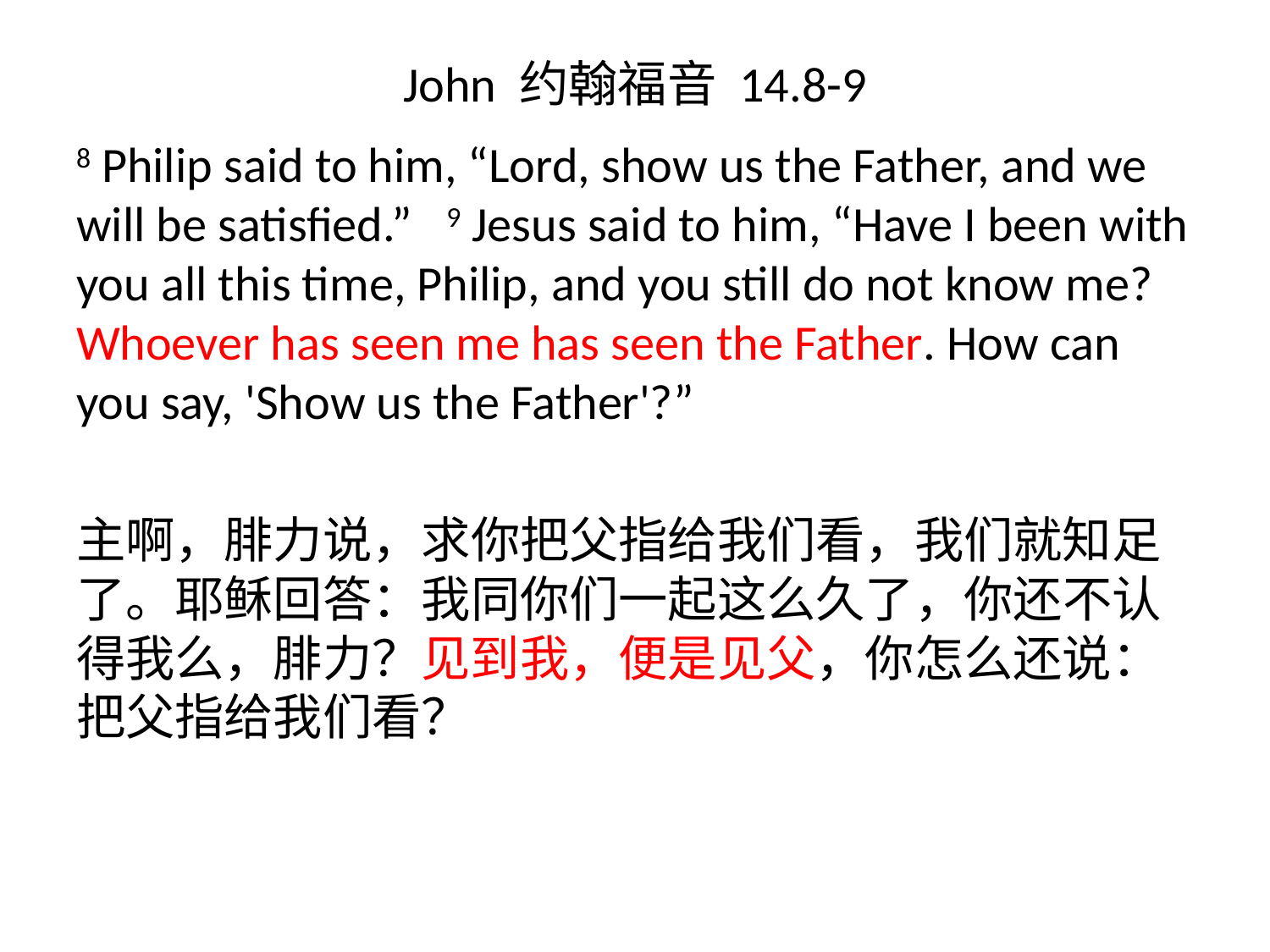

# John 约翰福音 14.8-9
8 Philip said to him, “Lord, show us the Father, and we will be satisfied.”   9 Jesus said to him, “Have I been with you all this time, Philip, and you still do not know me? Whoever has seen me has seen the Father. How can you say, 'Show us the Father'?”

主啊，腓力说，求你把父指给我们看，我们就知足了。耶稣回答：我同你们一起这么久了，你还不认得我么，腓力？见到我，便是见父，你怎么还说：把父指给我们看？